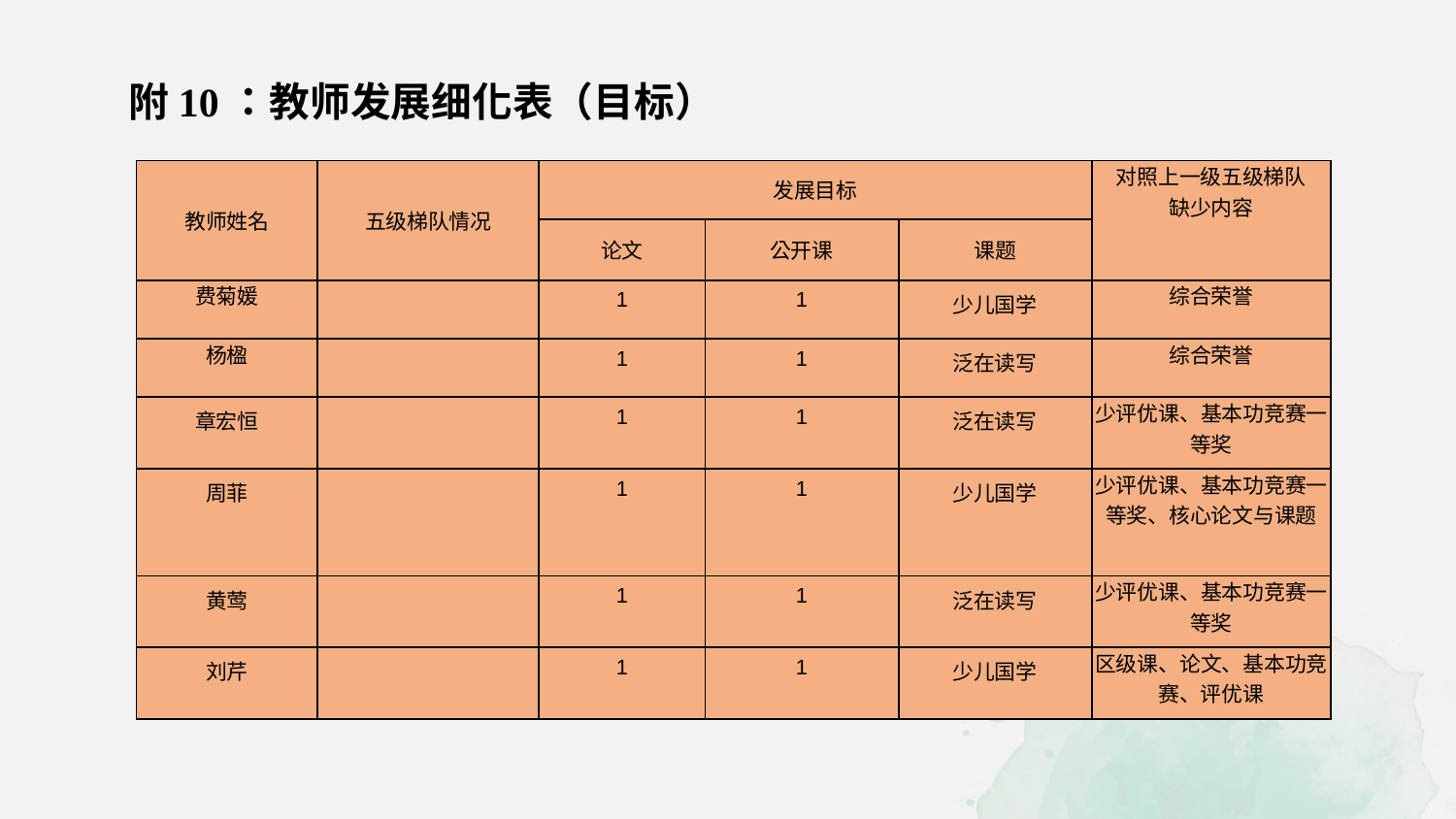

附10：教师发展细化表（目标）

| 教师姓名 | 五级梯队情况 | 发展目标 |  |  | 对照上一级五级梯队 缺少内容 |
| --- | --- | --- | --- | --- | --- |
|  |  | 论文 | 公开课 | 课题 |  |
| 费菊媛 |  | 1 | 1 | 少儿国学 | 综合荣誉 |
| 杨楹 |  | 1 | 1 | 泛在读写 | 综合荣誉 |
| 章宏恒 |  | 1 | 1 | 泛在读写 | 少评优课、基本功竞赛一等奖 |
| 周菲 |  | 1 | 1 | 少儿国学 | 少评优课、基本功竞赛一等奖、核心论文与课题 |
| 黄莺 |  | 1 | 1 | 泛在读写 | 少评优课、基本功竞赛一等奖 |
| 刘芹 |  | 1 | 1 | 少儿国学 | 区级课、论文、基本功竞赛、评优课 |